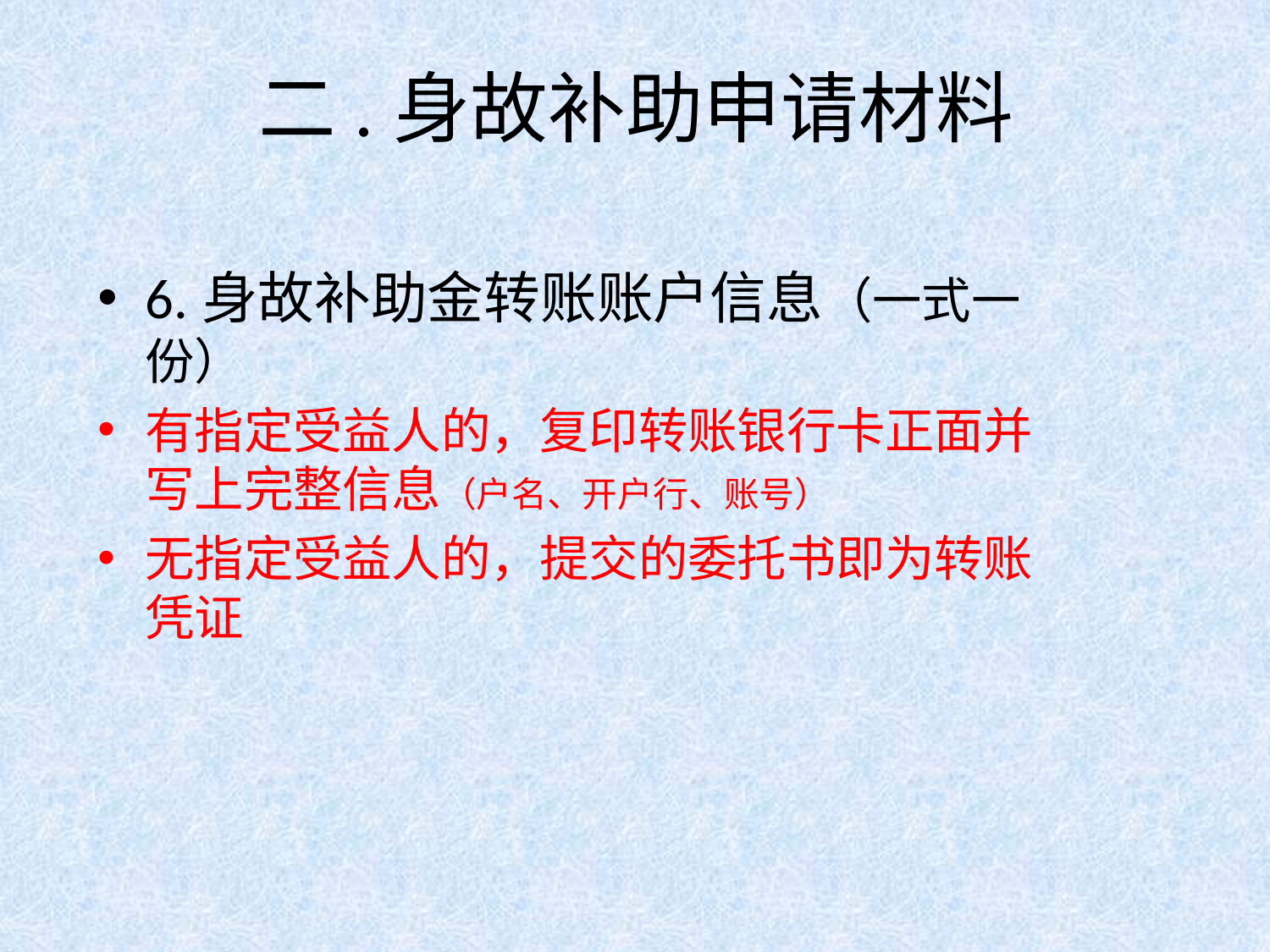

# 二.身故补助申请材料
6.身故补助金转账账户信息（一式一份）
有指定受益人的，复印转账银行卡正面并写上完整信息（户名、开户行、账号）
无指定受益人的，提交的委托书即为转账凭证